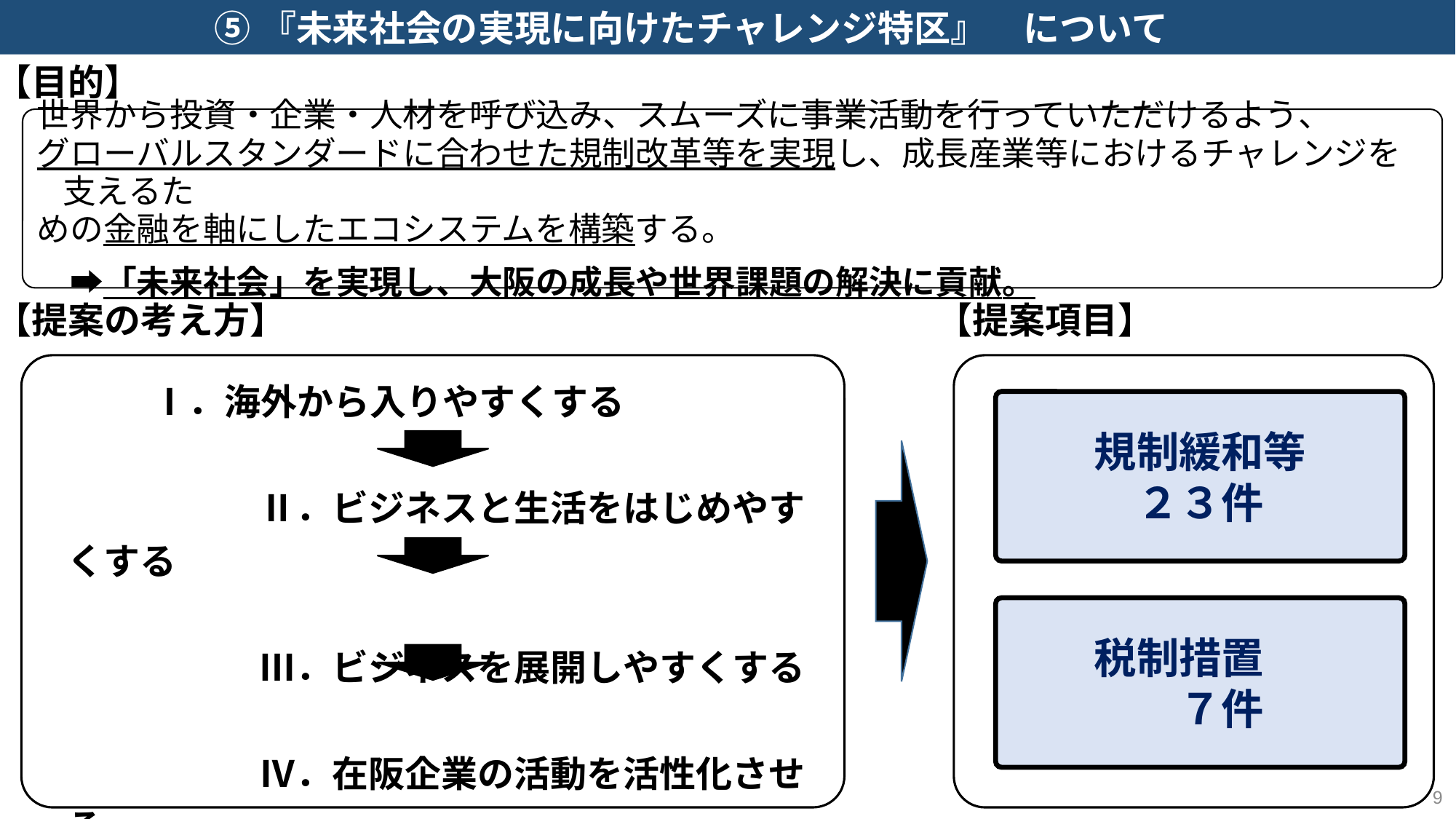

⑤『未来社会の実現に向けたチャレンジ特区』　について
【目的】
世界から投資・企業・人材を呼び込み、スムーズに事業活動を行っていただけるよう、
グローバルスタンダードに合わせた規制改革等を実現し、成長産業等におけるチャレンジを支えるた
めの金融を軸にしたエコシステムを構築する。
　➡「未来社会」を実現し、大阪の成長や世界課題の解決に貢献。
【提案の考え方】
【提案項目】
        　Ⅰ．海外から入りやすくする

　　　　　　Ⅱ．ビジネスと生活をはじめやすくする

　　　　　　Ⅲ．ビジネスを展開しやすくする

　　　　　　Ⅳ．在阪企業の活動を活性化させる
　　　　　　　　　府民の資産形成を向上させる

規制緩和等
２３件

税制措置
　７件

9